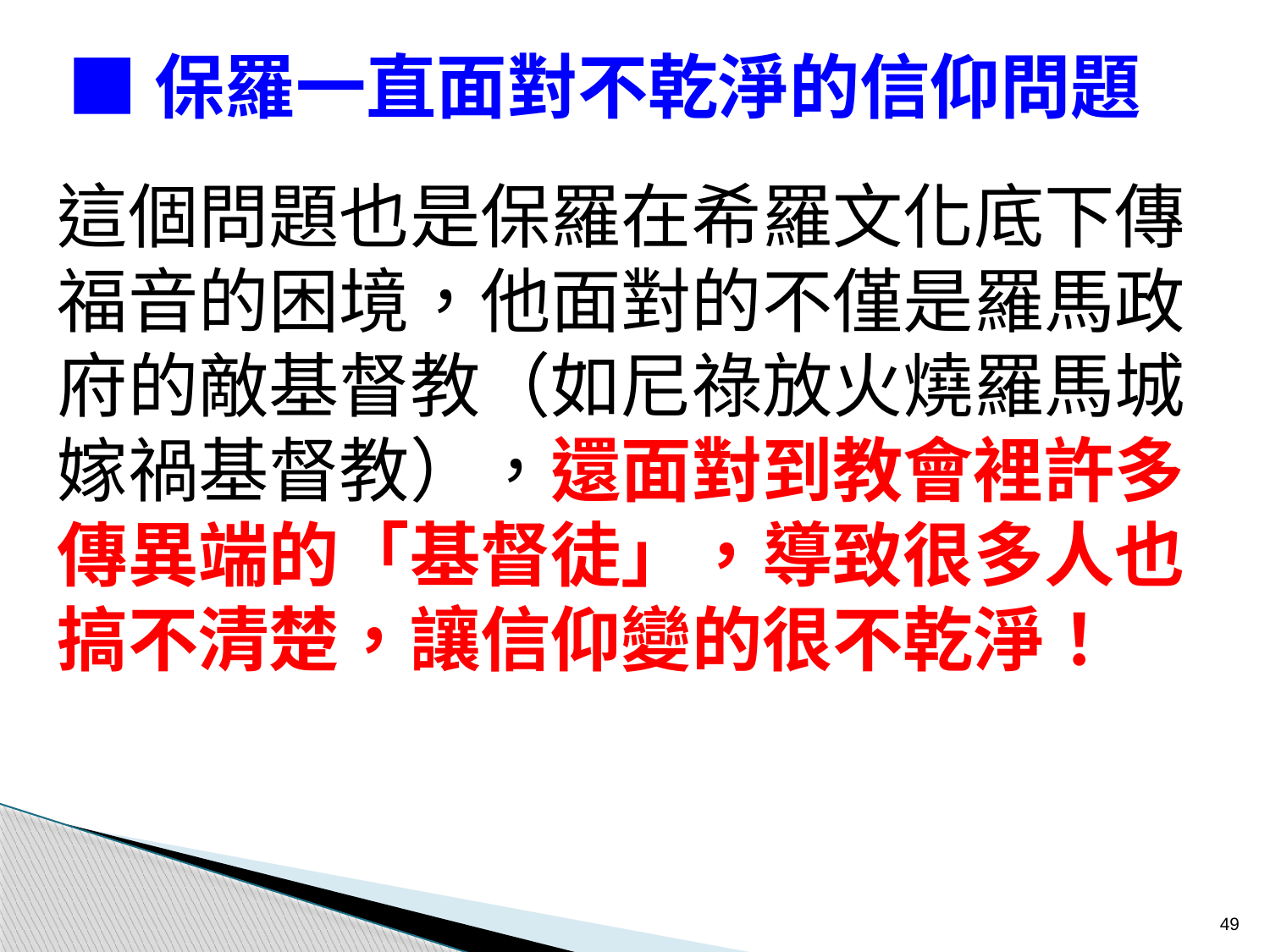

■保羅一直面對不乾淨的信仰問題
這個問題也是保羅在希羅文化底下傳福音的困境，他面對的不僅是羅馬政府的敵基督教（如尼祿放火燒羅馬城嫁禍基督教），還面對到教會裡許多傳異端的「基督徒」，導致很多人也搞不清楚，讓信仰變的很不乾淨！
49